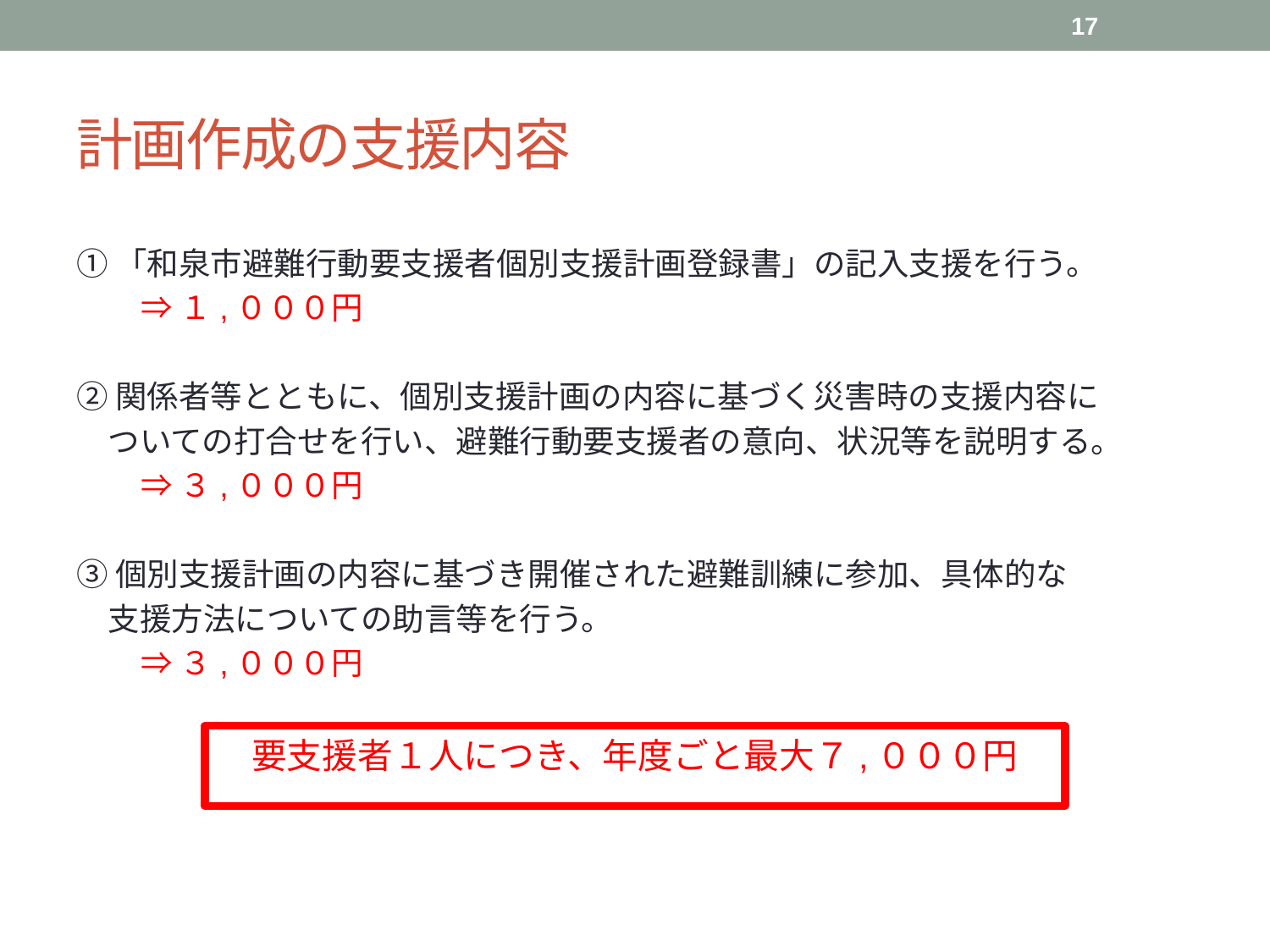

17
# 計画作成の支援内容
①「和泉市避難行動要支援者個別支援計画登録書」の記入支援を行う。
         ⇒１,０００円

②関係者等とともに、個別支援計画の内容に基づく災害時の支援内容に
　ついての打合せを行い、避難行動要支援者の意向、状況等を説明する。
         ⇒３,０００円

③個別支援計画の内容に基づき開催された避難訓練に参加、具体的な
　支援方法についての助言等を行う。
         ⇒３,０００円

要支援者１人につき、年度ごと最大７,０００円